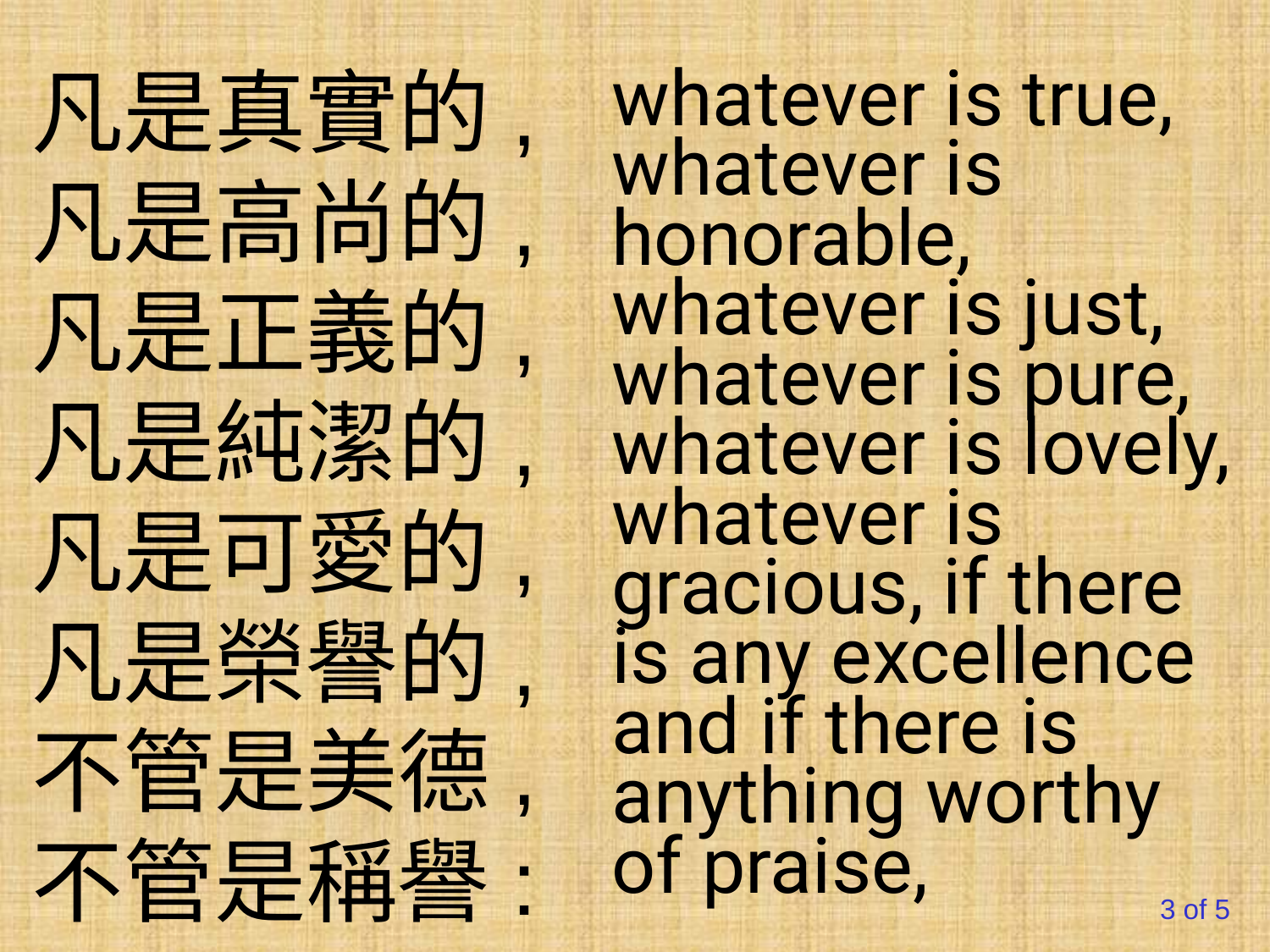

凡是真實的, 凡是高尚的, 凡是正義的, 凡是純潔的, 凡是可愛的, 凡是榮譽的,不管是美德, 不管是稱譽:
whatever is true, whatever is honorable, whatever is just, whatever is pure, whatever is lovely, whatever is gracious, if there is any excellence and if there is anything worthy of praise,
3 of 5